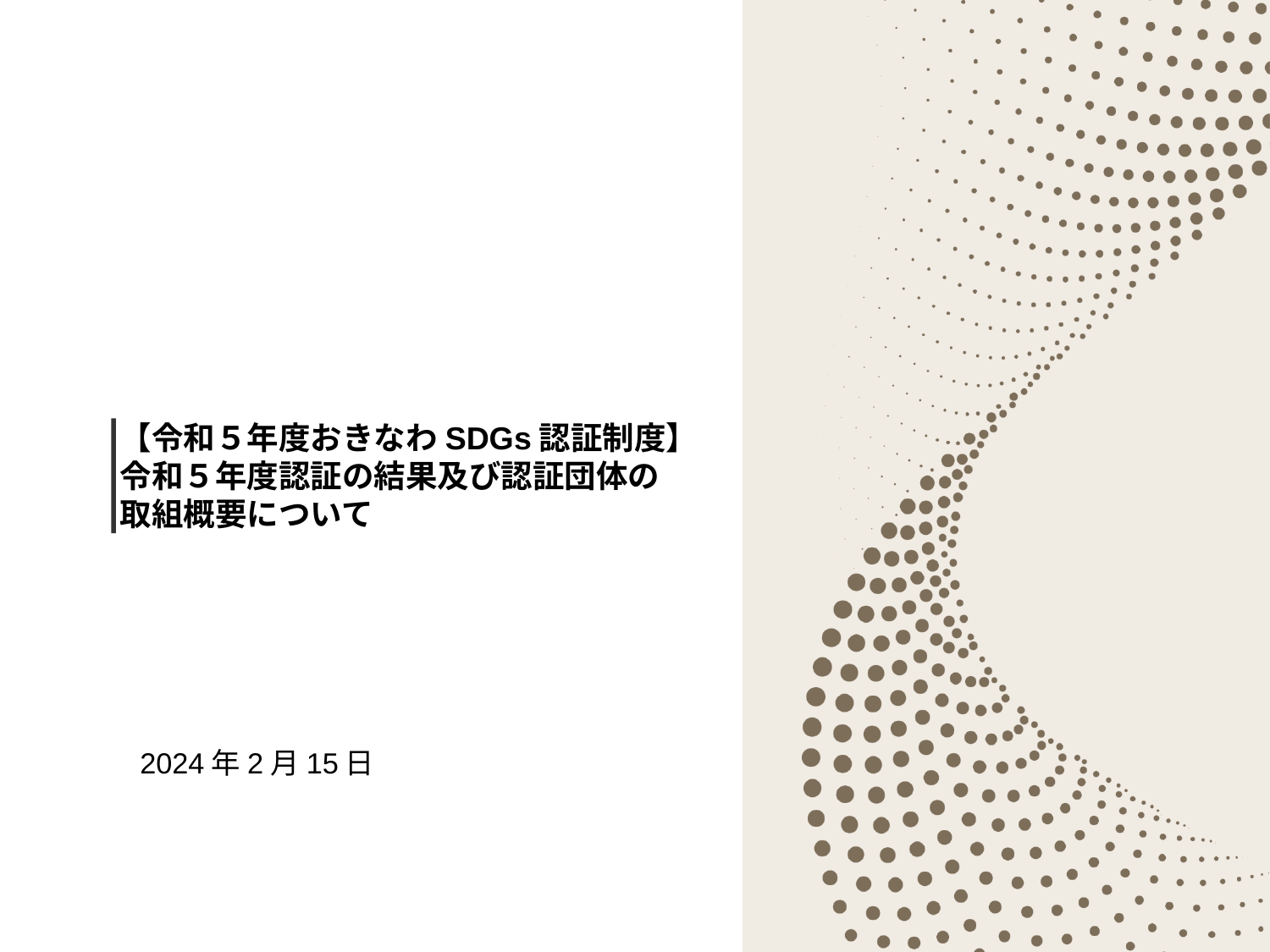

# 【令和５年度おきなわSDGs認証制度】 令和５年度認証の結果及び認証団体の 取組概要について
2024年2月15日